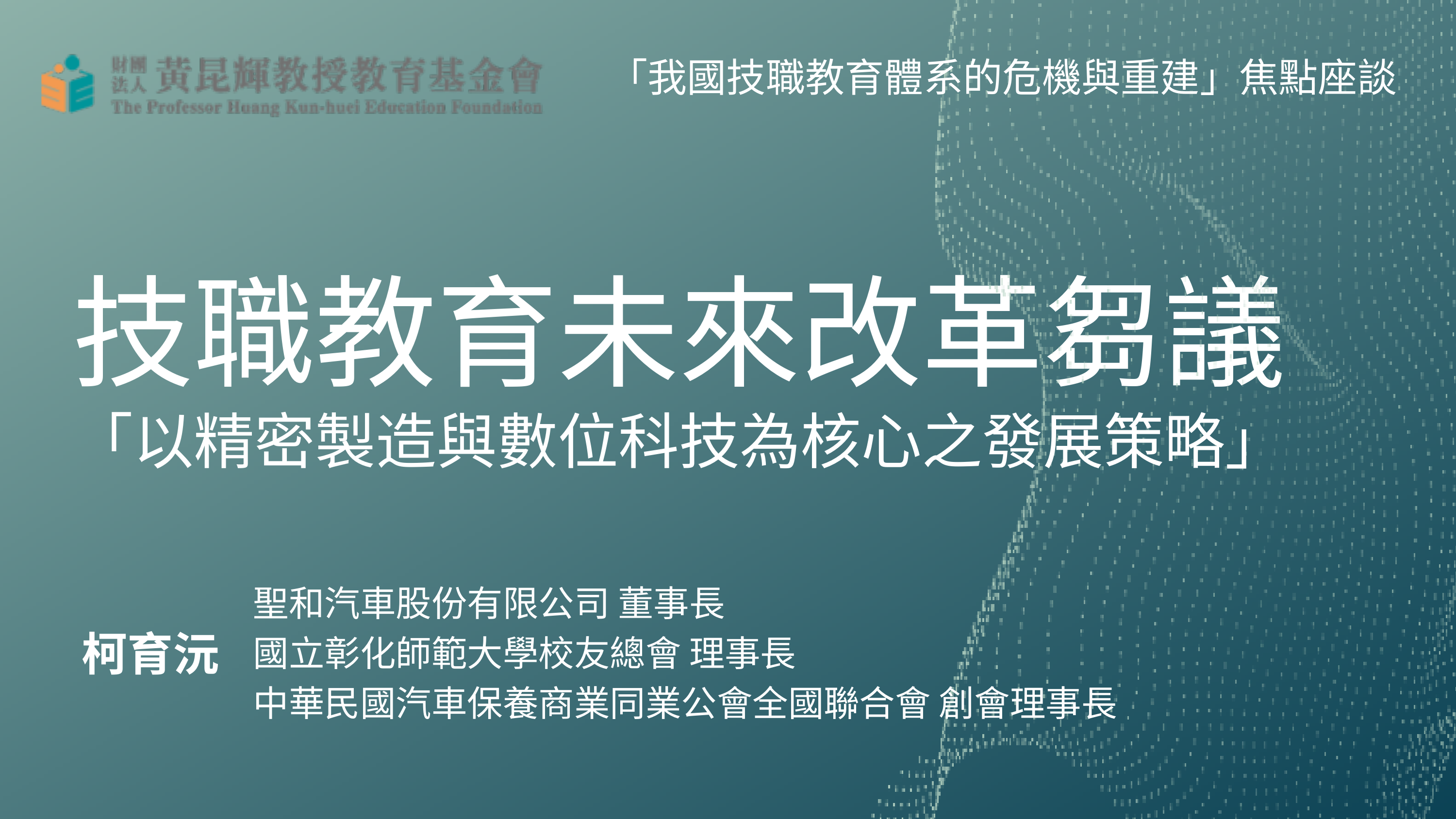

「我國技職教育體系的危機與重建」焦點座談
技職教育未來改革芻議

「以精密製造與數位科技為核心之發展策略」
聖和汽車股份有限公司 董事長
國立彰化師範大學校友總會 理事長
中華民國汽車保養商業同業公會全國聯合會 創會理事長
柯育沅